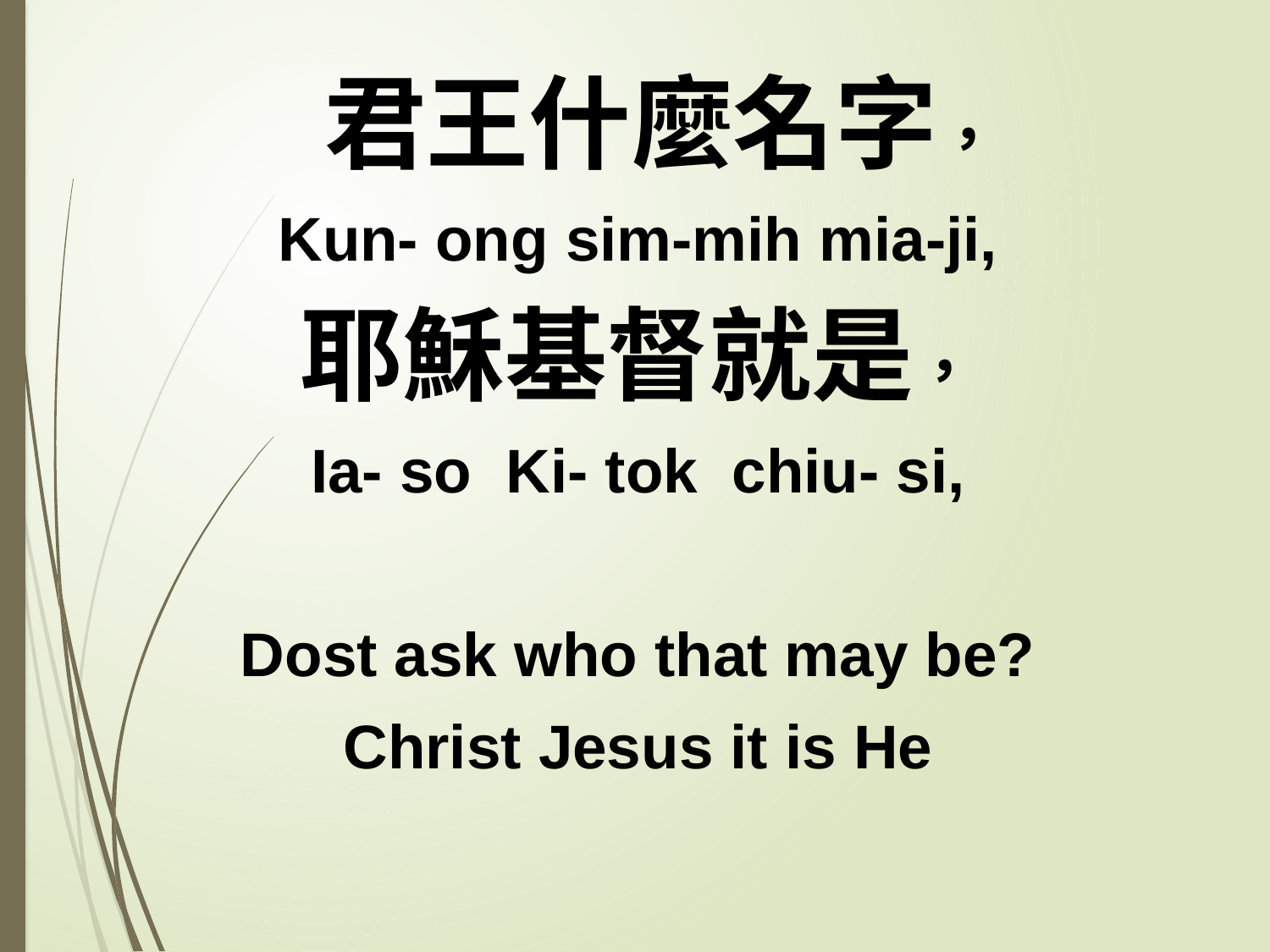

君王什麼名字，
Kun- ong sim-mih mia-ji,
耶穌基督就是，
Ia- so  Ki- tok  chiu- si,

Dost ask who that may be?
Christ Jesus it is He